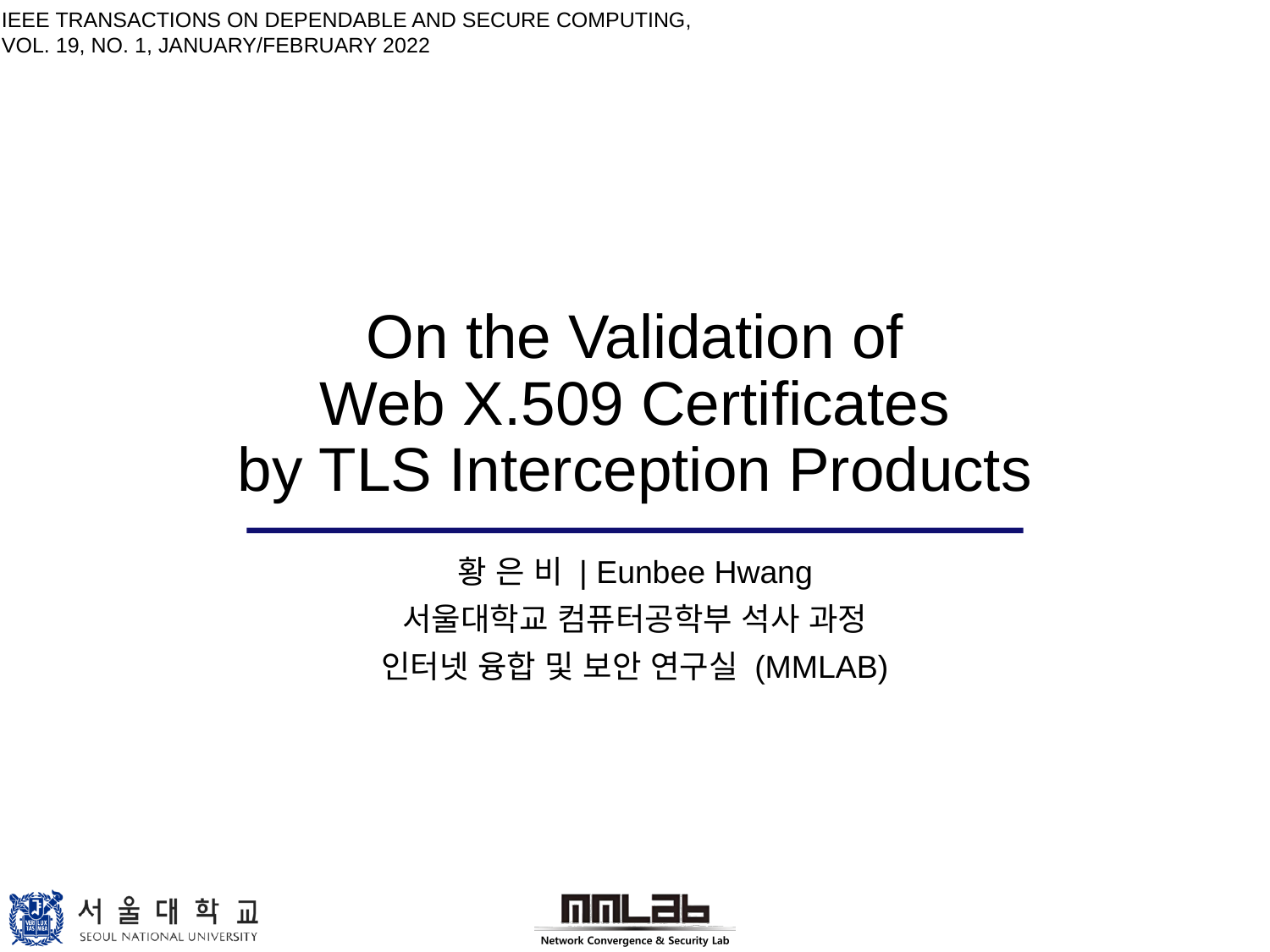

IEEE TRANSACTIONS ON DEPENDABLE AND SECURE COMPUTING,
VOL. 19, NO. 1, JANUARY/FEBRUARY 2022
# On the Validation of Web X.509 Certificates by TLS Interception Products
황 은 비 | Eunbee Hwang
서울대학교 컴퓨터공학부 석사 과정
인터넷 융합 및 보안 연구실 (MMLAB)